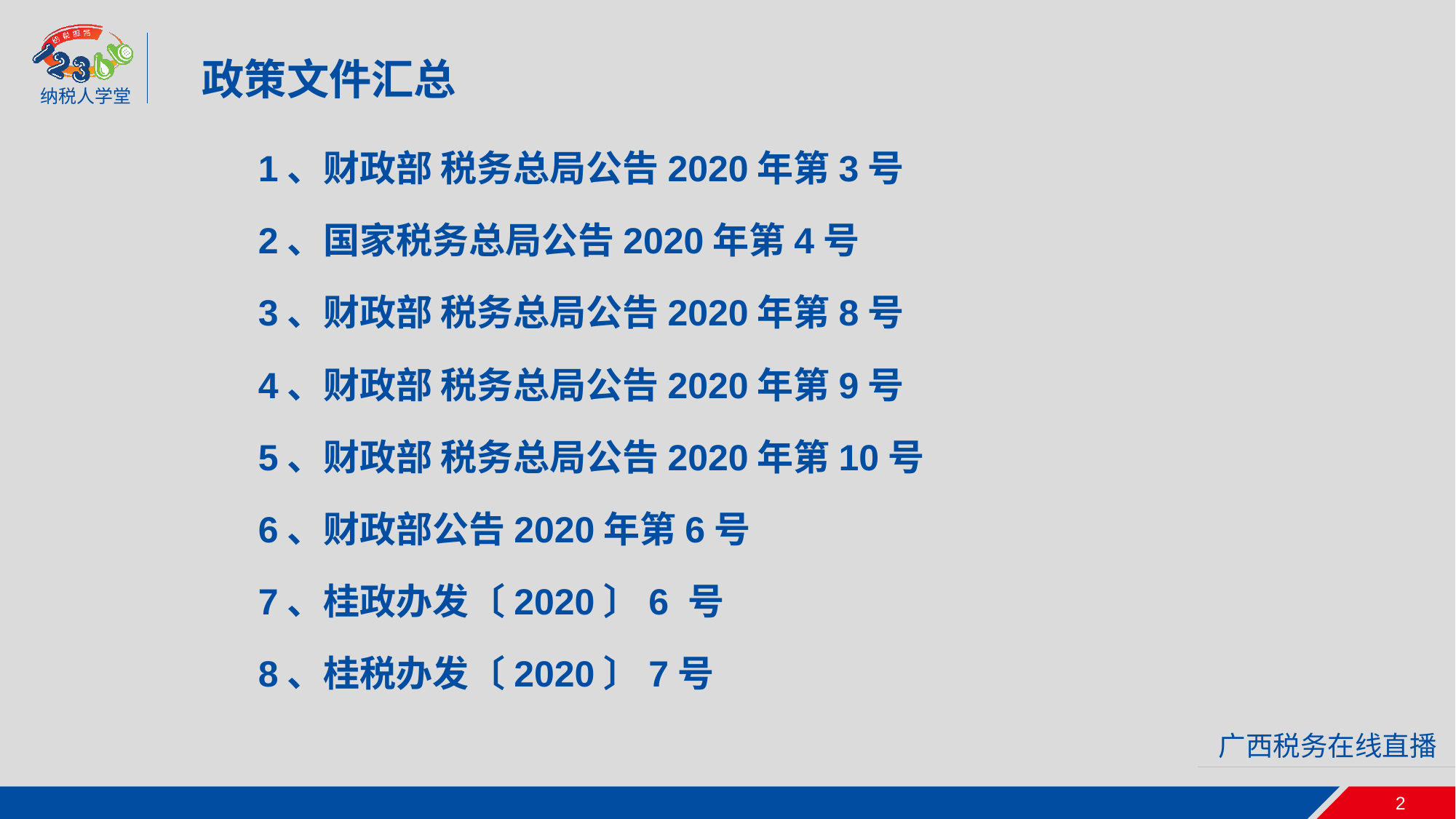

政策文件汇总
1、财政部 税务总局公告2020年第3号

2、国家税务总局公告2020年第4号

3、财政部 税务总局公告2020年第8号

4、财政部 税务总局公告2020年第9号

5、财政部 税务总局公告2020年第10号

6、财政部公告2020年第6号

7、桂政办发〔2020〕6 号

8、桂税办发〔2020〕7号